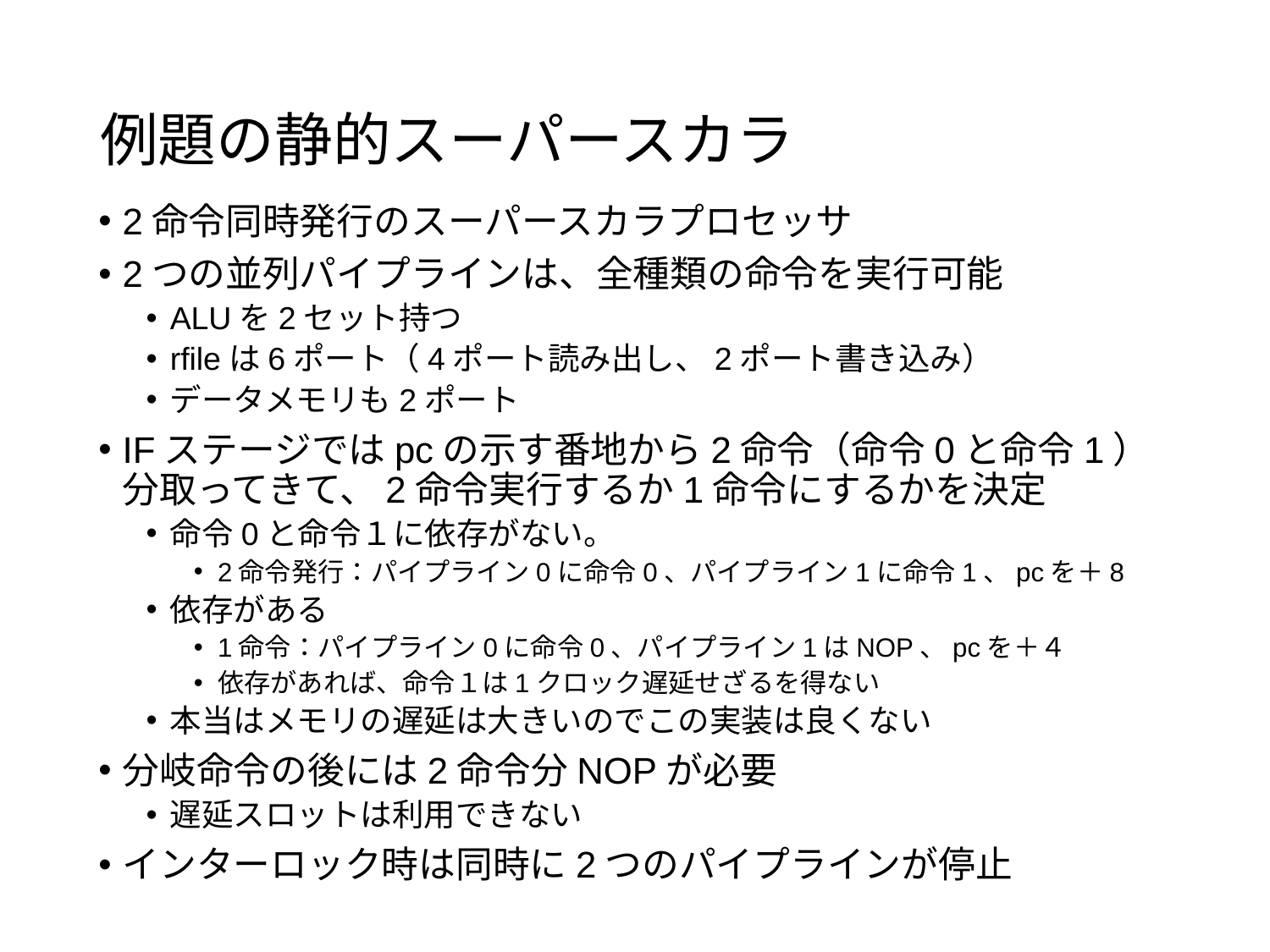

# 例題の静的スーパースカラ
2命令同時発行のスーパースカラプロセッサ
2つの並列パイプラインは、全種類の命令を実行可能
ALUを2セット持つ
rfileは6ポート（4ポート読み出し、2ポート書き込み）
データメモリも2ポート
IFステージではpcの示す番地から2命令（命令0と命令1）分取ってきて、2命令実行するか1命令にするかを決定
命令0と命令１に依存がない。
2命令発行：パイプライン0に命令0、パイプライン1に命令1、pcを＋8
依存がある
1命令：パイプライン0に命令0、パイプライン1はNOP、pcを＋４
依存があれば、命令１は1クロック遅延せざるを得ない
本当はメモリの遅延は大きいのでこの実装は良くない
分岐命令の後には2命令分NOPが必要
遅延スロットは利用できない
インターロック時は同時に2つのパイプラインが停止